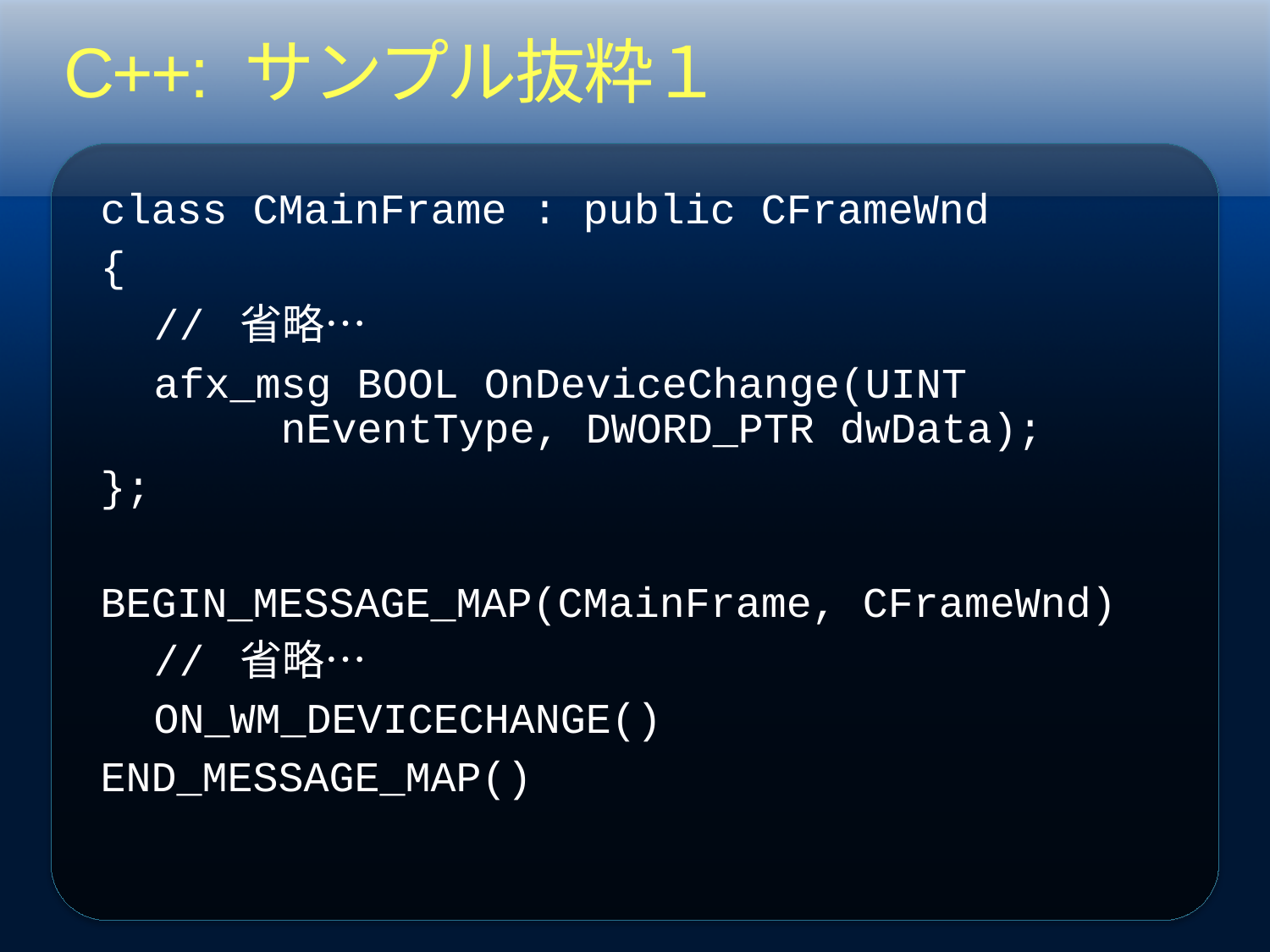

# C++: サンプル抜粋１

class CMainFrame : public CFrameWnd
{
	// 省略…
	afx_msg BOOL OnDeviceChange(UINT 		nEventType, DWORD_PTR dwData);
};

BEGIN_MESSAGE_MAP(CMainFrame, CFrameWnd)
	// 省略…
	ON_WM_DEVICECHANGE()
END_MESSAGE_MAP()